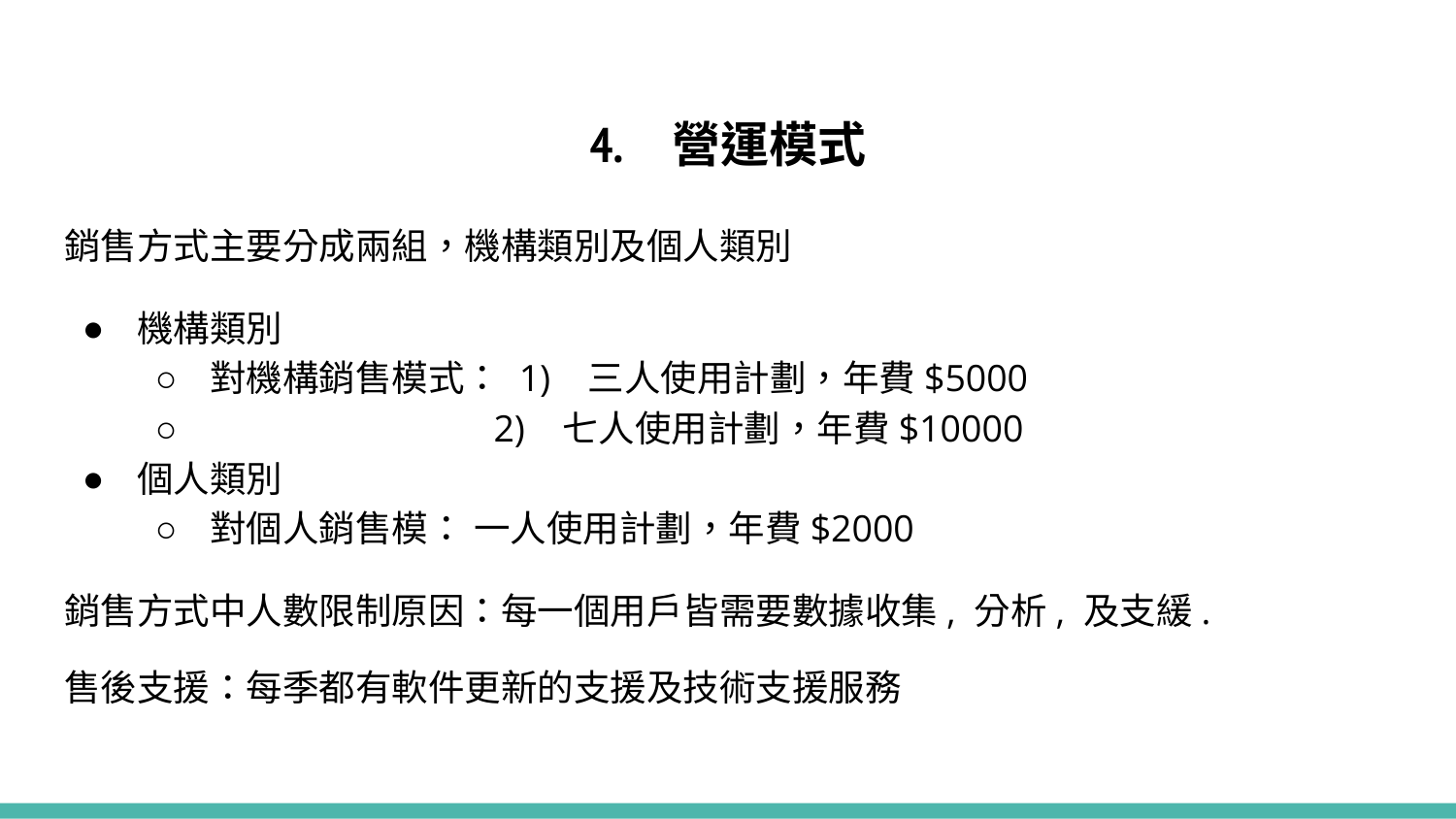

# 4.    營運模式

銷售方式主要分成兩組，機構類別及個人類別
機構類別
對機構銷售模式： 1)   三人使用計劃，年費$5000
                              2)   七人使用計劃，年費$10000
個人類別
對個人銷售模： 一人使用計劃，年費$2000
銷售方式中人數限制原因：每一個用戶皆需要數據收集, 分析, 及支緩.
售後支援：每季都有軟件更新的支援及技術支援服務